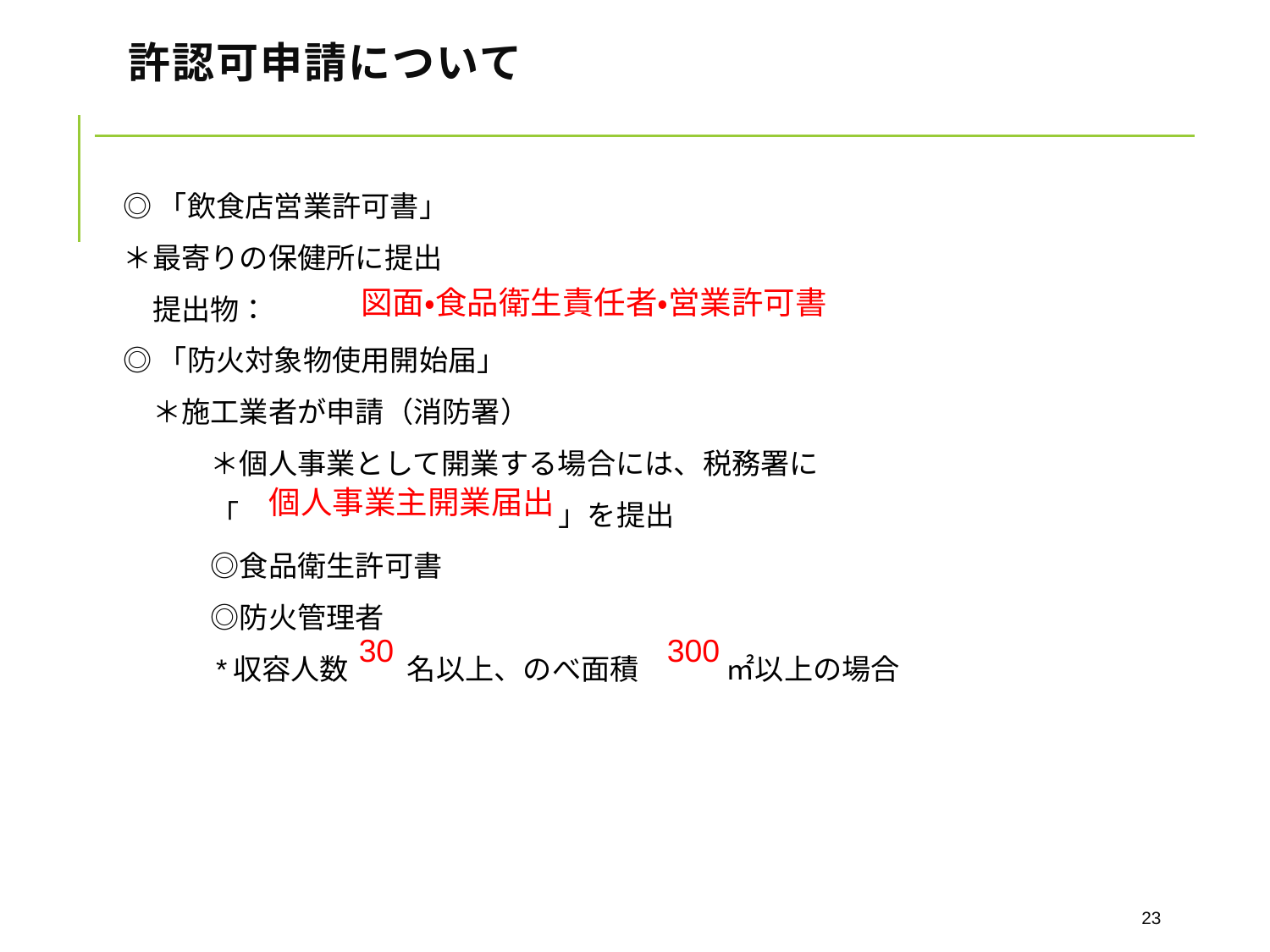

# 許認可申請について
◎「飲食店営業許可書」
＊最寄りの保健所に提出
　提出物：
◎「防火対象物使用開始届」
　＊施工業者が申請（消防署）
　　　＊個人事業として開業する場合には、税務署に
　　　「　　　　　　　　　　　」を提出
　　　◎食品衛生許可書
　　　◎防火管理者
　　　*収容人数　　名以上、のべ面積　　　㎡以上の場合

図面・食品衛生責任者・営業許可書
個人事業主開業届出
30
300
23